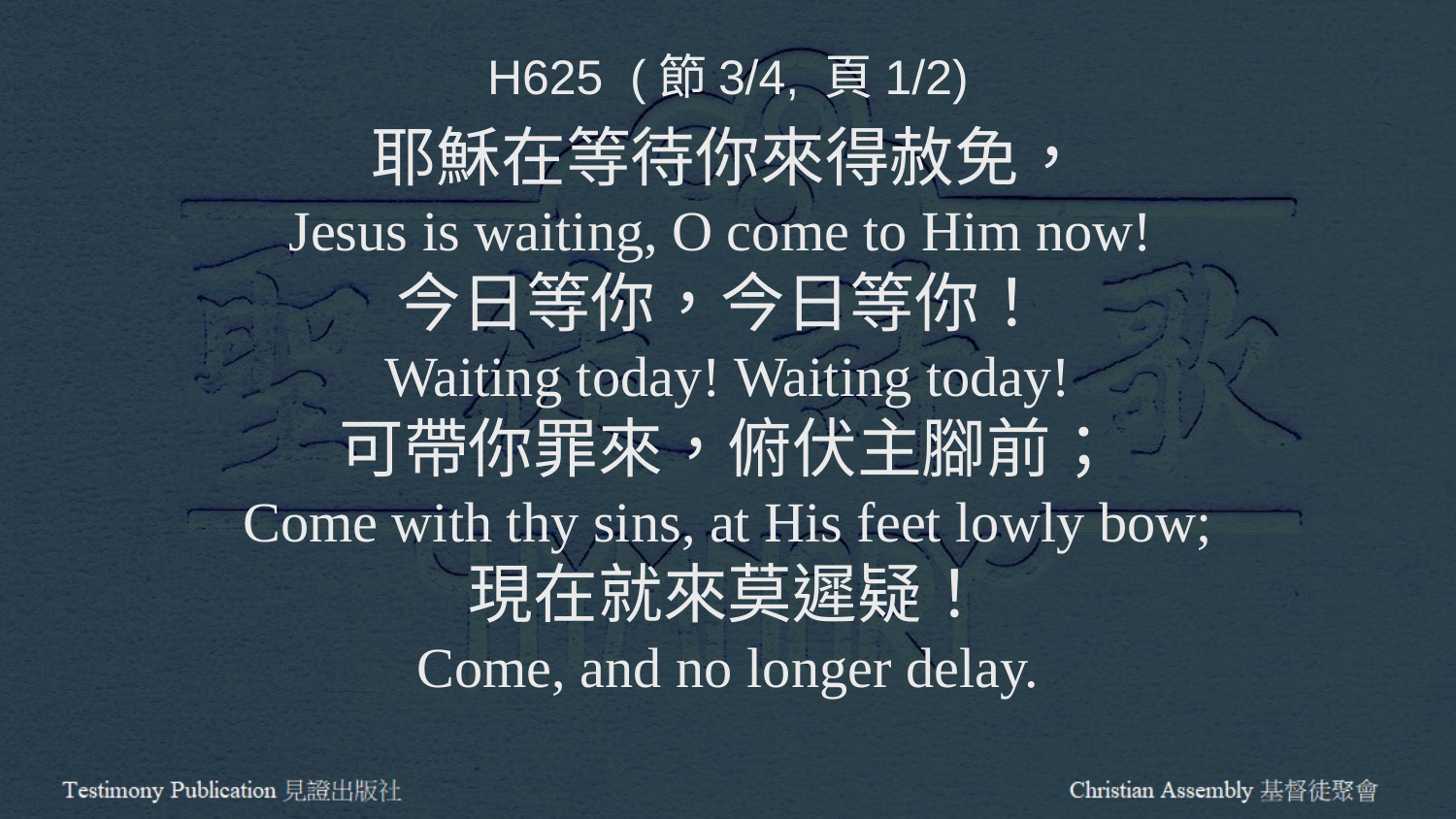

H625  (節3/4, 頁1/2)
耶穌在等待你來得赦免，
Jesus is waiting, O come to Him now!
今日等你，今日等你！
Waiting today! Waiting today!
可帶你罪來，俯伏主腳前；
Come with thy sins, at His feet lowly bow;
現在就來莫遲疑！
Come, and no longer delay.